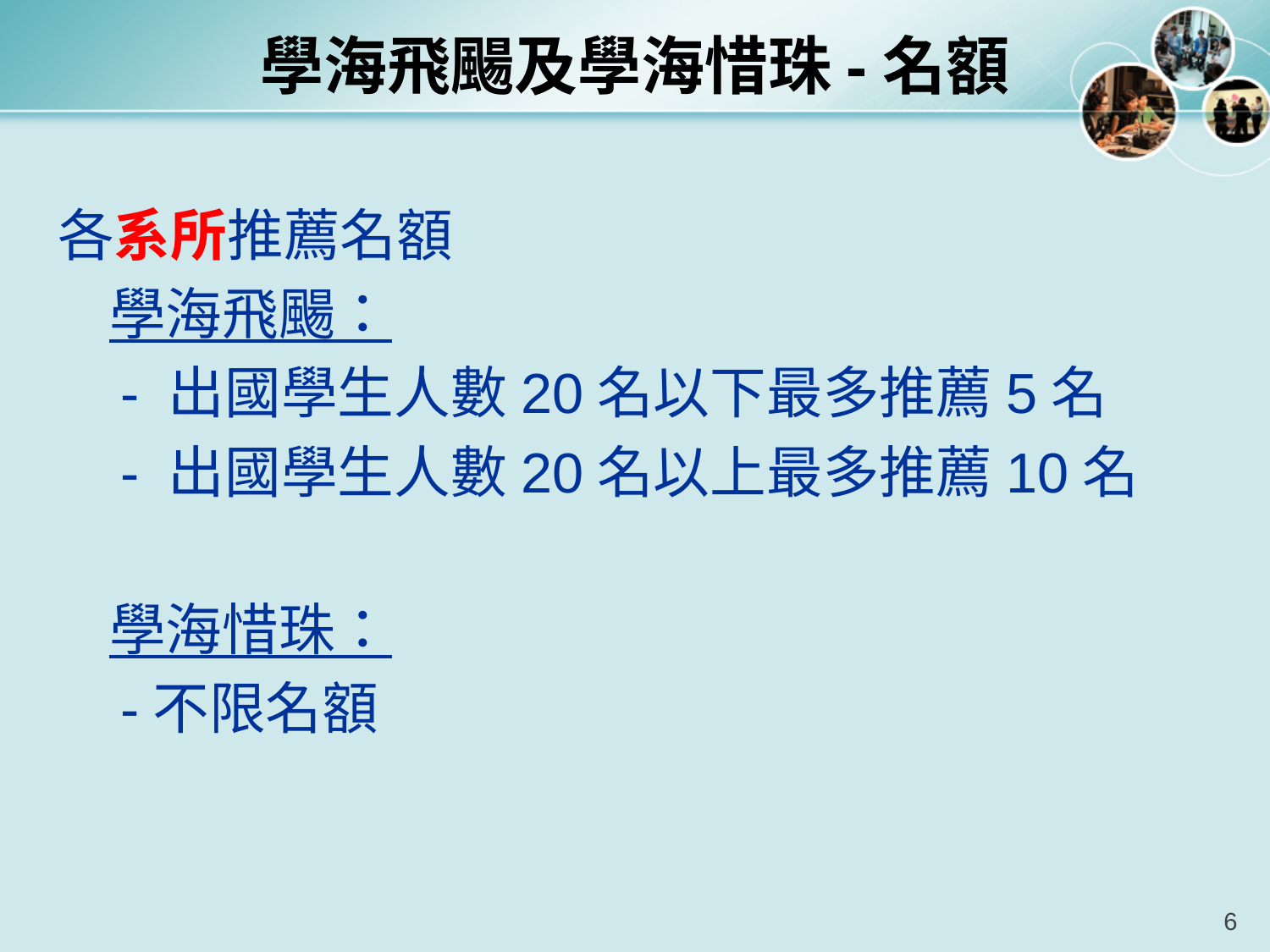

# 學海飛颺及學海惜珠-名額
各系所推薦名額
   學海飛颺：
    - 出國學生人數20名以下最多推薦5名
    - 出國學生人數20名以上最多推薦10名

   學海惜珠：
    -不限名額

6